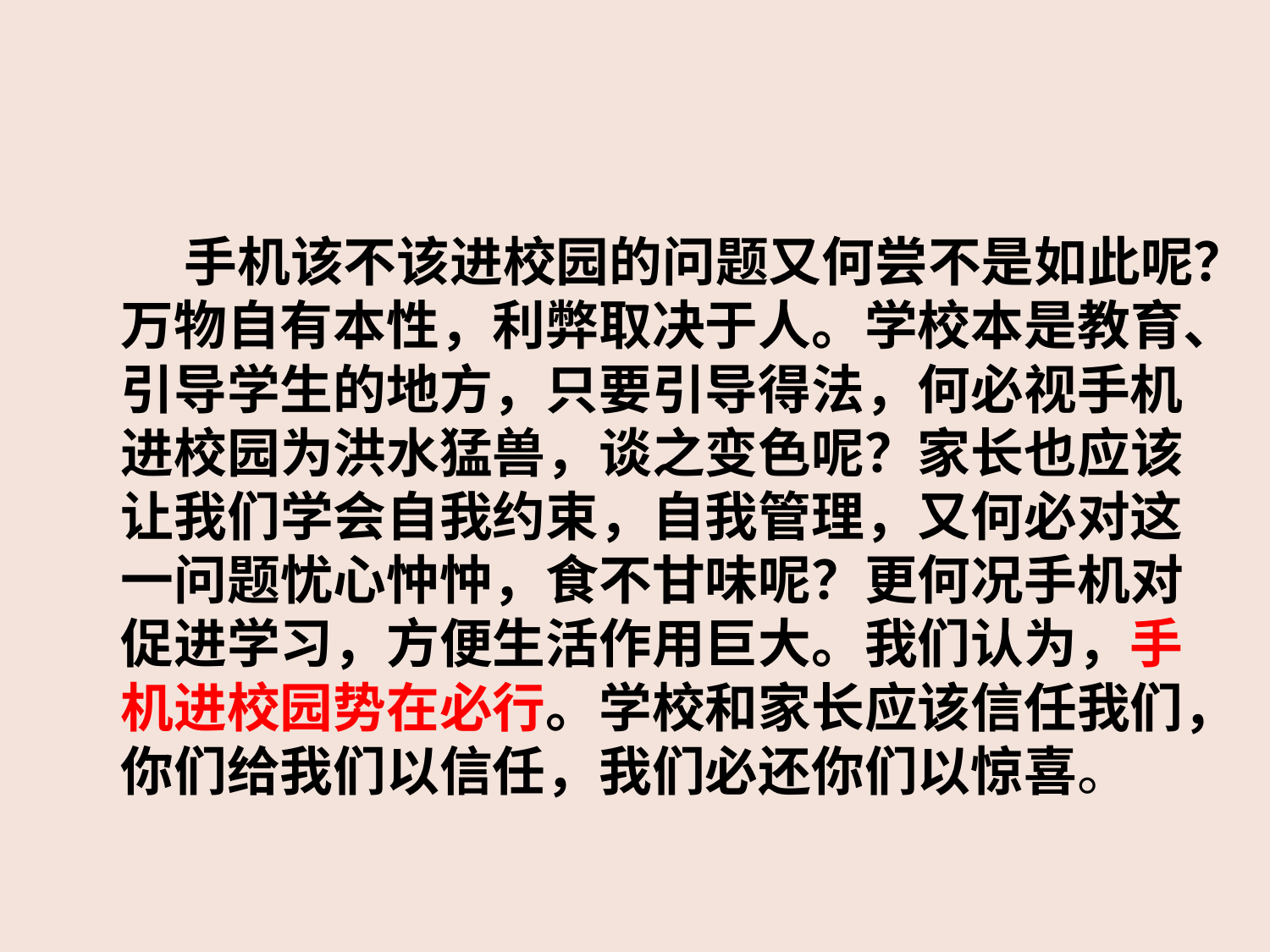

手机该不该进校园的问题又何尝不是如此呢？万物自有本性，利弊取决于人。学校本是教育、引导学生的地方，只要引导得法，何必视手机进校园为洪水猛兽，谈之变色呢？家长也应该让我们学会自我约束，自我管理，又何必对这一问题忧心忡忡，食不甘味呢？更何况手机对促进学习，方便生活作用巨大。我们认为，手机进校园势在必行。学校和家长应该信任我们，你们给我们以信任，我们必还你们以惊喜。